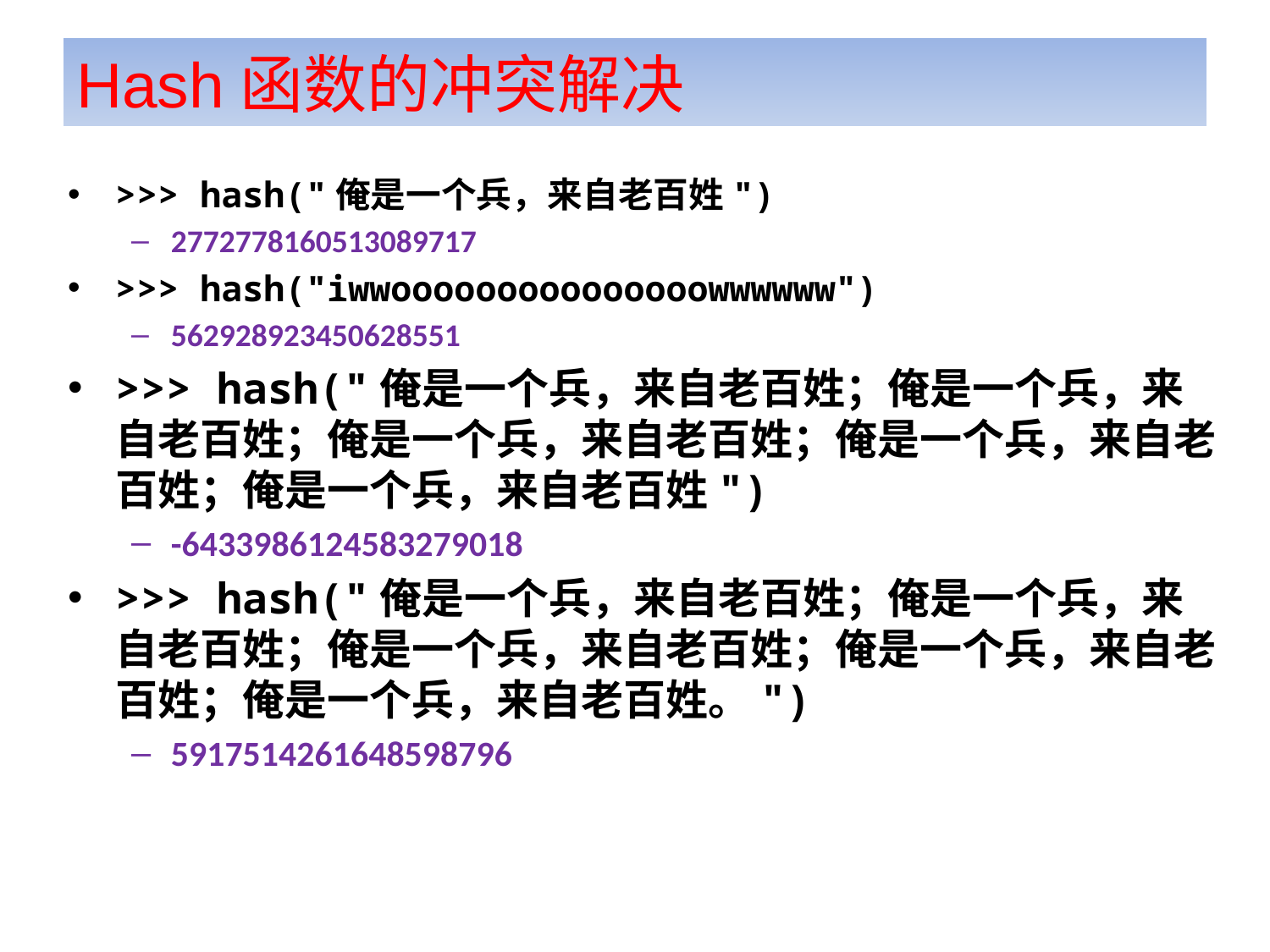

# Hash函数的冲突解决
>>> hash("俺是一个兵，来自老百姓")
2772778160513089717
>>> hash("iwwooooooooooooooowwwwww")
562928923450628551
>>> hash("俺是一个兵，来自老百姓；俺是一个兵，来自老百姓；俺是一个兵，来自老百姓；俺是一个兵，来自老百姓；俺是一个兵，来自老百姓")
-6433986124583279018
>>> hash("俺是一个兵，来自老百姓；俺是一个兵，来自老百姓；俺是一个兵，来自老百姓；俺是一个兵，来自老百姓；俺是一个兵，来自老百姓。")
5917514261648598796